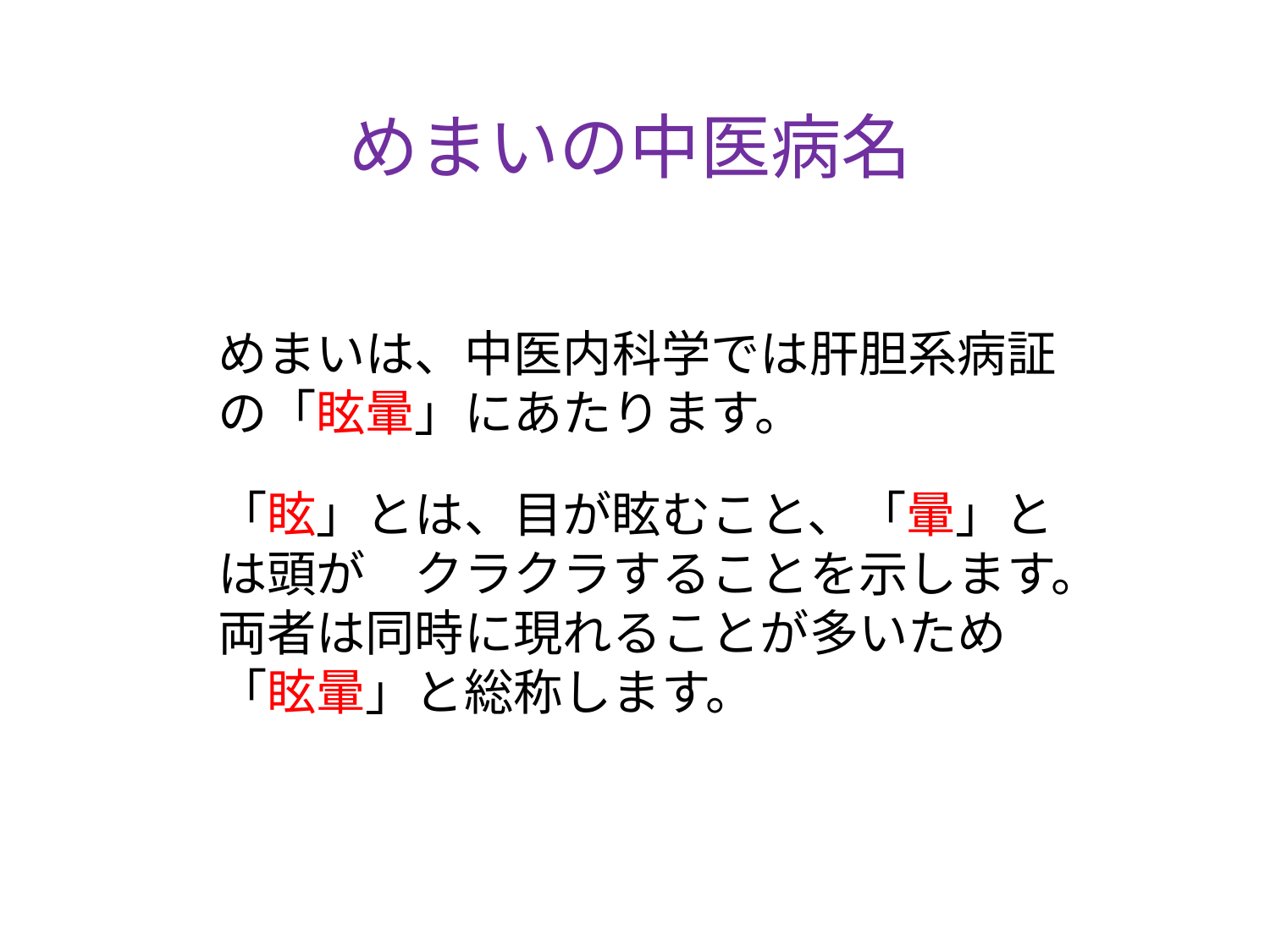

# めまいの中医病名
めまいは、中医内科学では肝胆系病証の「眩暈」にあたります。

「眩」とは、目が眩むこと、「暈」とは頭が　クラクラすることを示します。両者は同時に現れることが多いため「眩暈」と総称します。